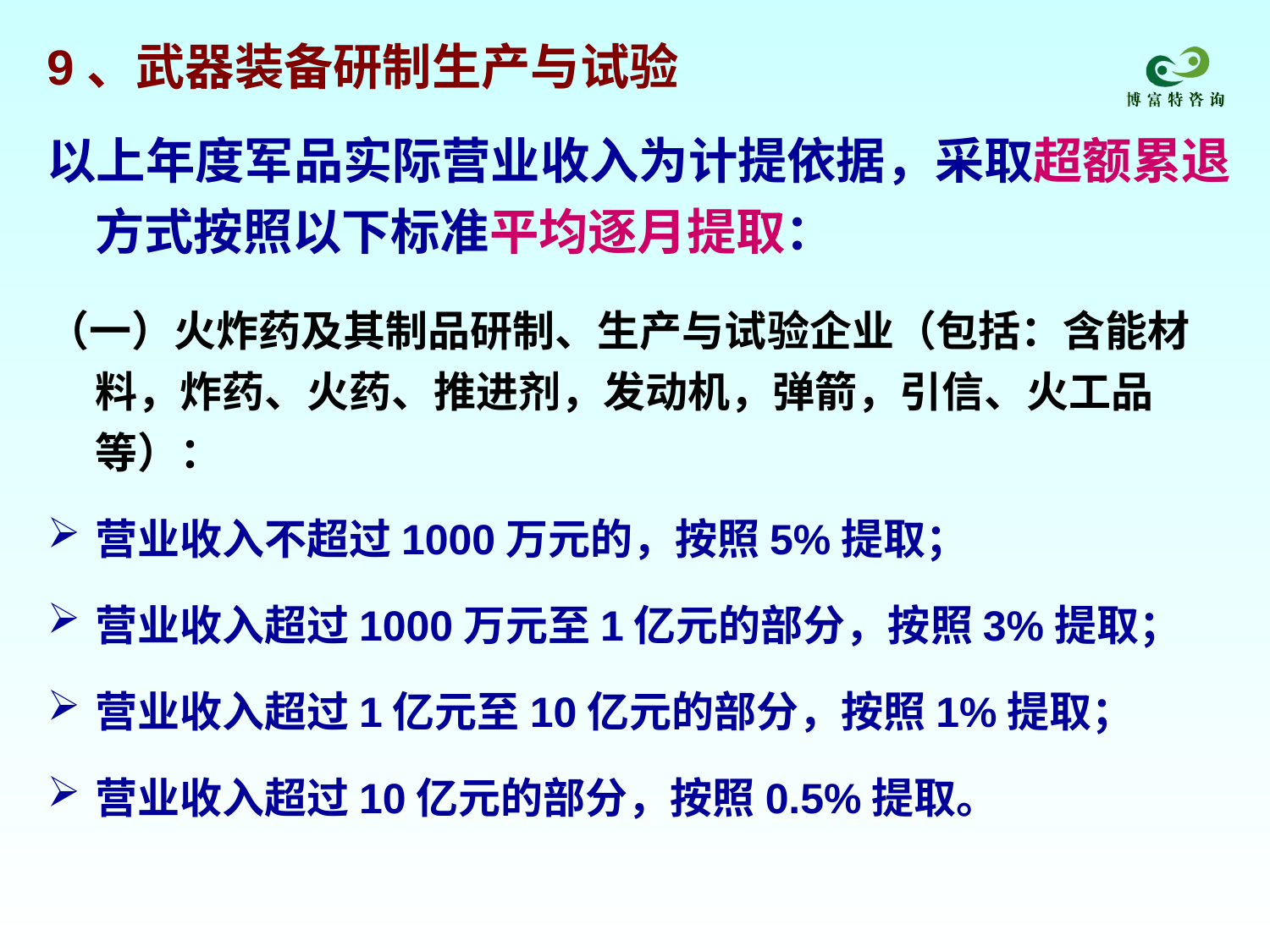

9、武器装备研制生产与试验
以上年度军品实际营业收入为计提依据，采取超额累退方式按照以下标准平均逐月提取：
（一）火炸药及其制品研制、生产与试验企业（包括：含能材料，炸药、火药、推进剂，发动机，弹箭，引信、火工品等）：
营业收入不超过1000万元的，按照5%提取；
营业收入超过1000万元至1亿元的部分，按照3%提取；
营业收入超过1亿元至10亿元的部分，按照1%提取；
营业收入超过10亿元的部分，按照0.5%提取。